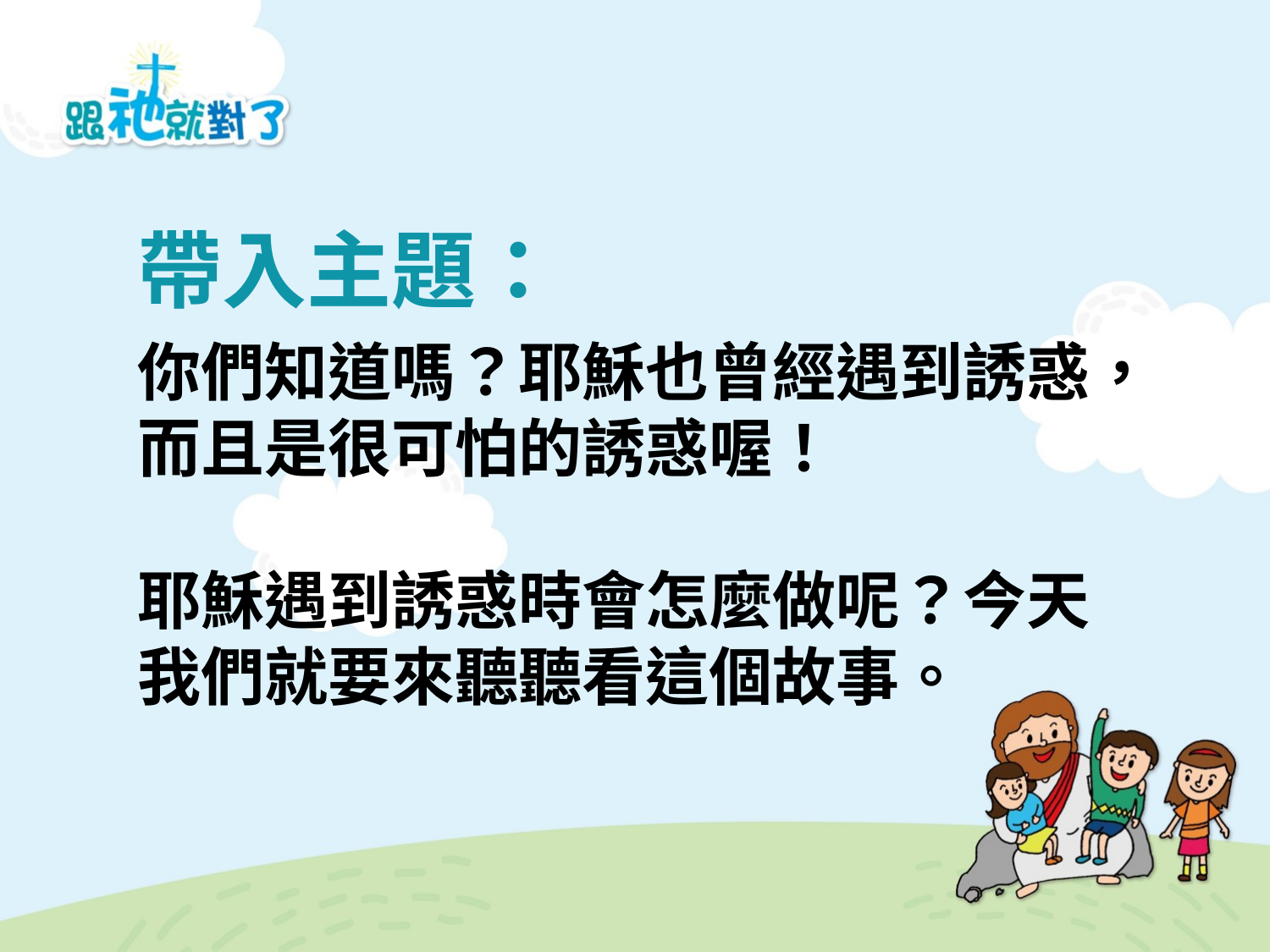

帶入主題：
你們知道嗎？耶穌也曾經遇到誘惑，而且是很可怕的誘惑喔！

耶穌遇到誘惑時會怎麼做呢？今天我們就要來聽聽看這個故事。